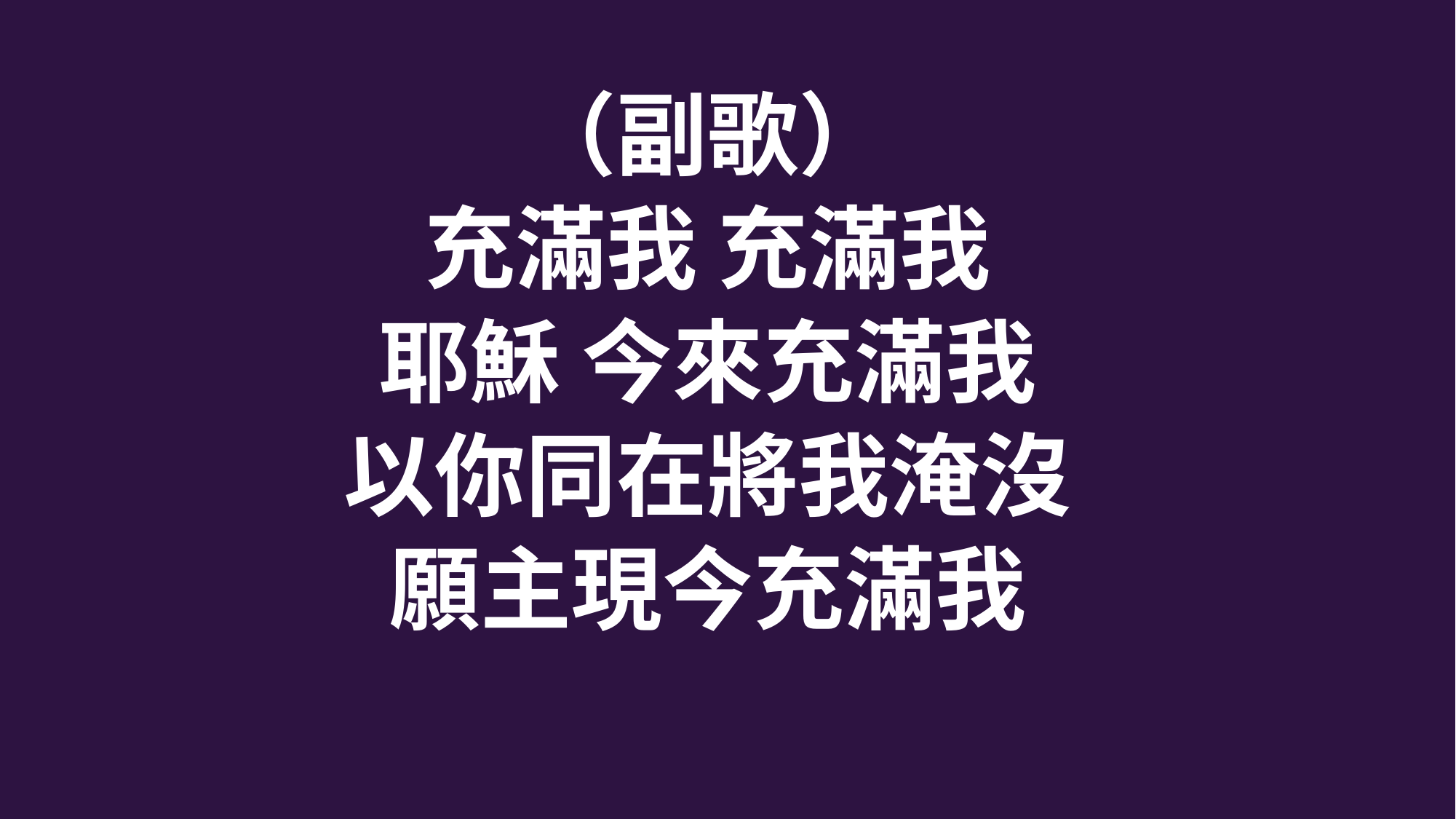

（副歌）
充滿我 充滿我
耶穌 今來充滿我
以你同在將我淹沒
願主現今充滿我